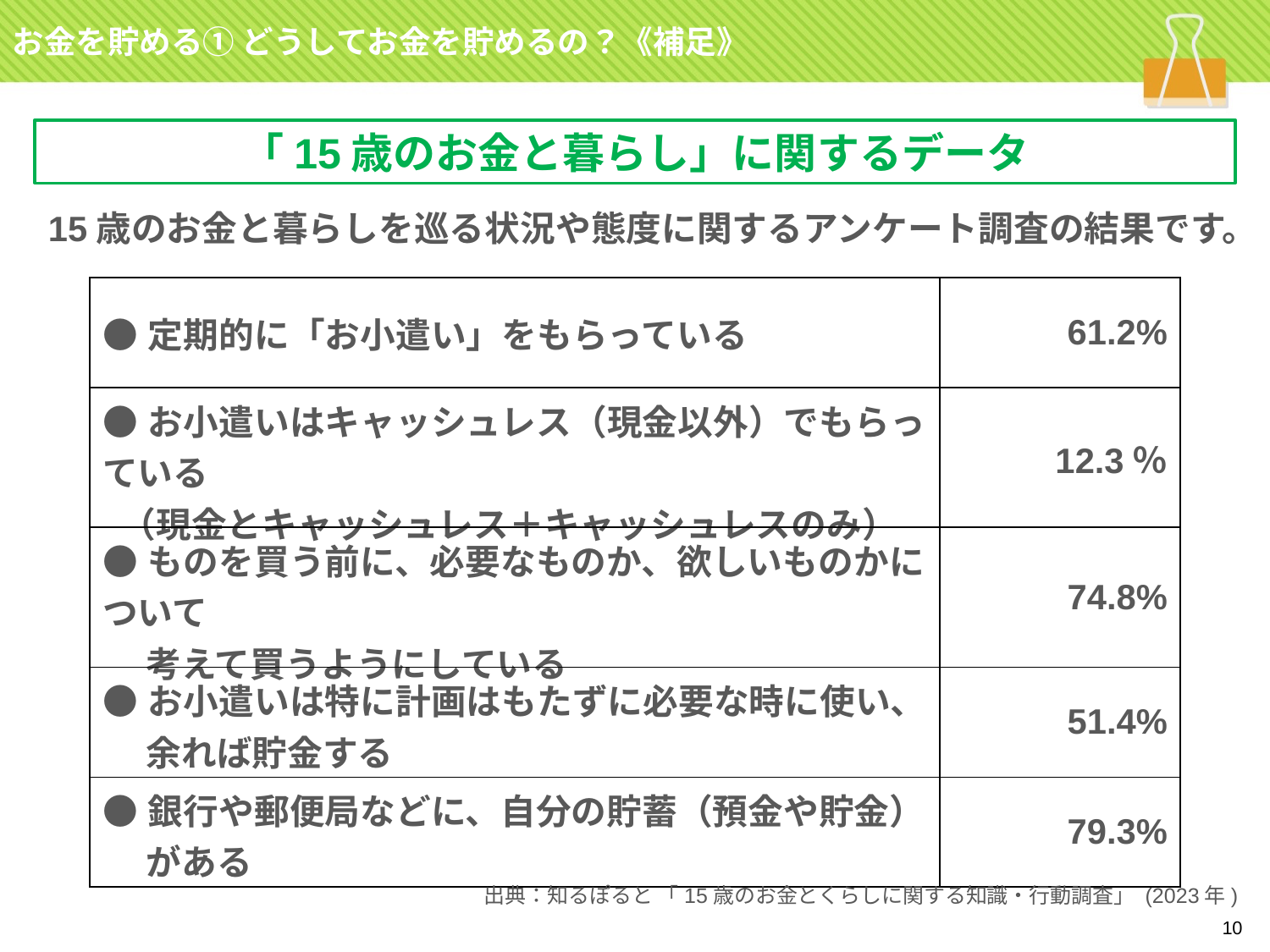

お金を貯める① どうしてお金を貯めるの？《補足》
「15歳のお金と暮らし」に関するデータ
15歳のお金と暮らしを巡る状況や態度に関するアンケート調査の結果です。
| ●定期的に「お小遣い」をもらっている | 61.2% |
| --- | --- |
| ●お小遣いはキャッシュレス（現金以外）でもらっている （現金とキャッシュレス＋キャッシュレスのみ） | 12.3％ |
| ●ものを買う前に、必要なものか、欲しいものかについて 　 考えて買うようにしている | 74.8% |
| ●お小遣いは特に計画はもたずに必要な時に使い、 　 余れば貯金する | 51.4% |
| ●銀行や郵便局などに、自分の貯蓄（預金や貯金） 　 がある | 79.3% |
出典：知るぽると 「15歳のお金とくらしに関する知識・行動調査」 (2023年)
10
※未対応※